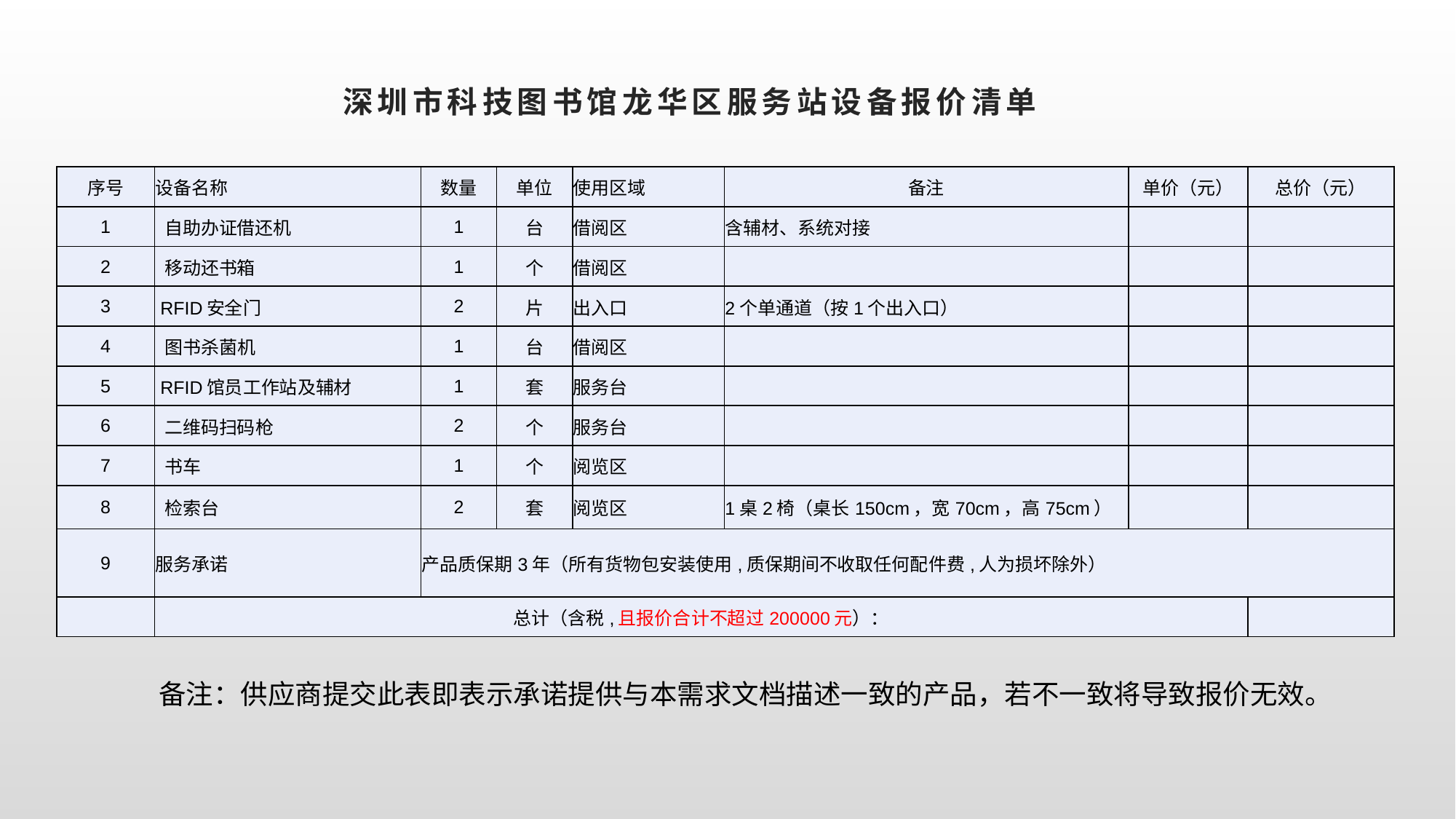

# 深圳市科技图书馆龙华区服务站设备报价清单
| 序号 | 设备名称 | 数量 | 单位 | 使用区域 | 备注 | 单价（元） | 总价（元） |
| --- | --- | --- | --- | --- | --- | --- | --- |
| 1 | 自助办证借还机 | 1 | 台 | 借阅区 | 含辅材、系统对接 |  |  |
| 2 | 移动还书箱 | 1 | 个 | 借阅区 |  |  |  |
| 3 | RFID安全门 | 2 | 片 | 出入口 | 2个单通道（按1个出入口） |  |  |
| 4 | 图书杀菌机 | 1 | 台 | 借阅区 |  |  |  |
| 5 | RFID馆员工作站及辅材 | 1 | 套 | 服务台 |  |  |  |
| 6 | 二维码扫码枪 | 2 | 个 | 服务台 |  |  |  |
| 7 | 书车 | 1 | 个 | 阅览区 |  |  |  |
| 8 | 检索台 | 2 | 套 | 阅览区 | 1桌2椅（桌长150cm，宽70cm，高75cm） |  |  |
| 9 | 服务承诺 | 产品质保期3年（所有货物包安装使用,质保期间不收取任何配件费,人为损坏除外） |  |  |  |  |  |
|  | 总计（含税,且报价合计不超过200000元）： |  |  |  |  |  |  |
备注：供应商提交此表即表示承诺提供与本需求文档描述一致的产品，若不一致将导致报价无效。